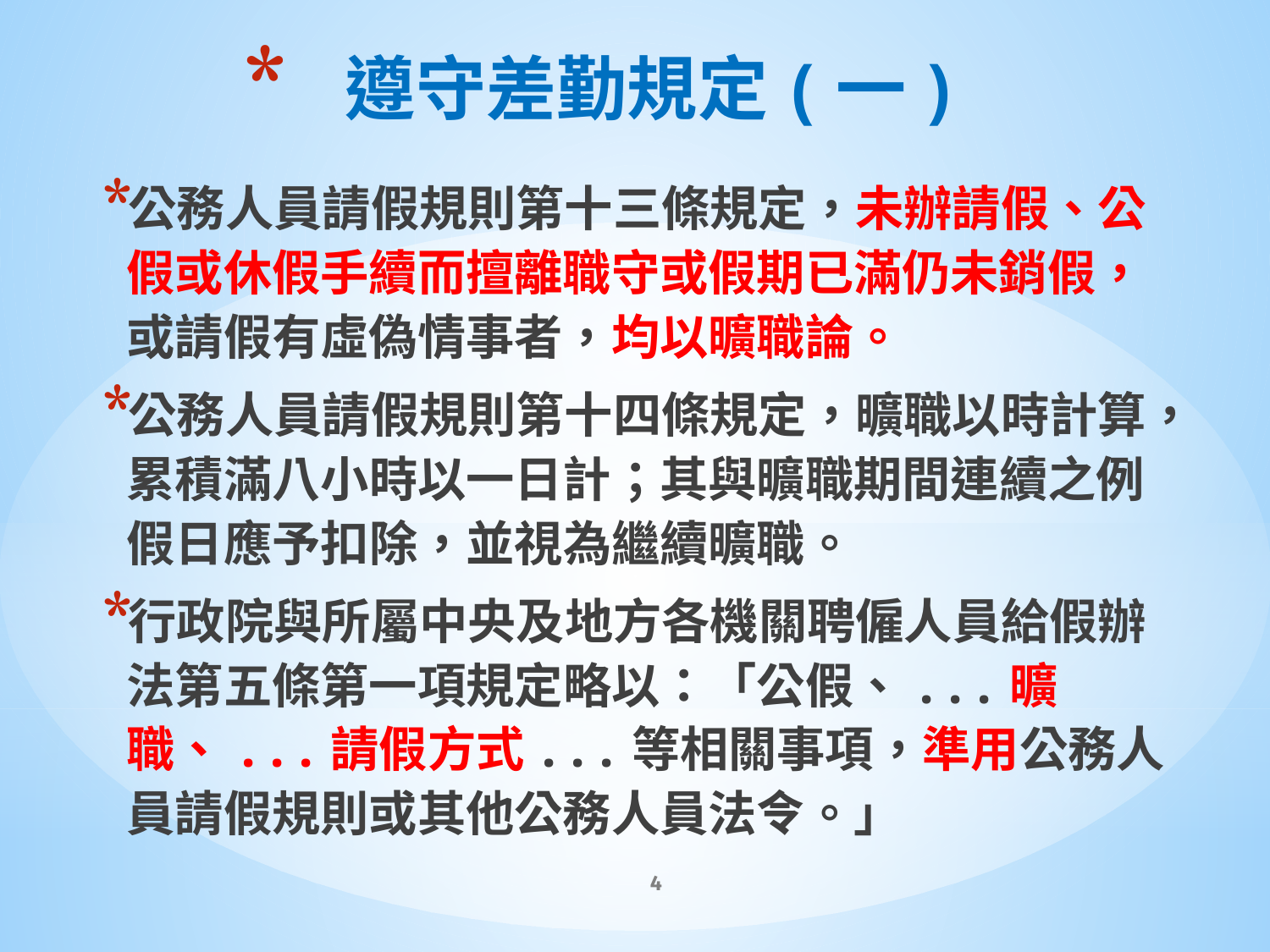

# 遵守差勤規定(一)
公務人員請假規則第十三條規定，未辦請假、公假或休假手續而擅離職守或假期已滿仍未銷假，或請假有虛偽情事者，均以曠職論。
公務人員請假規則第十四條規定，曠職以時計算，累積滿八小時以一日計；其與曠職期間連續之例假日應予扣除，並視為繼續曠職。
行政院與所屬中央及地方各機關聘僱人員給假辦法第五條第一項規定略以：「公假、...曠職、...請假方式...等相關事項，準用公務人員請假規則或其他公務人員法令。」

4